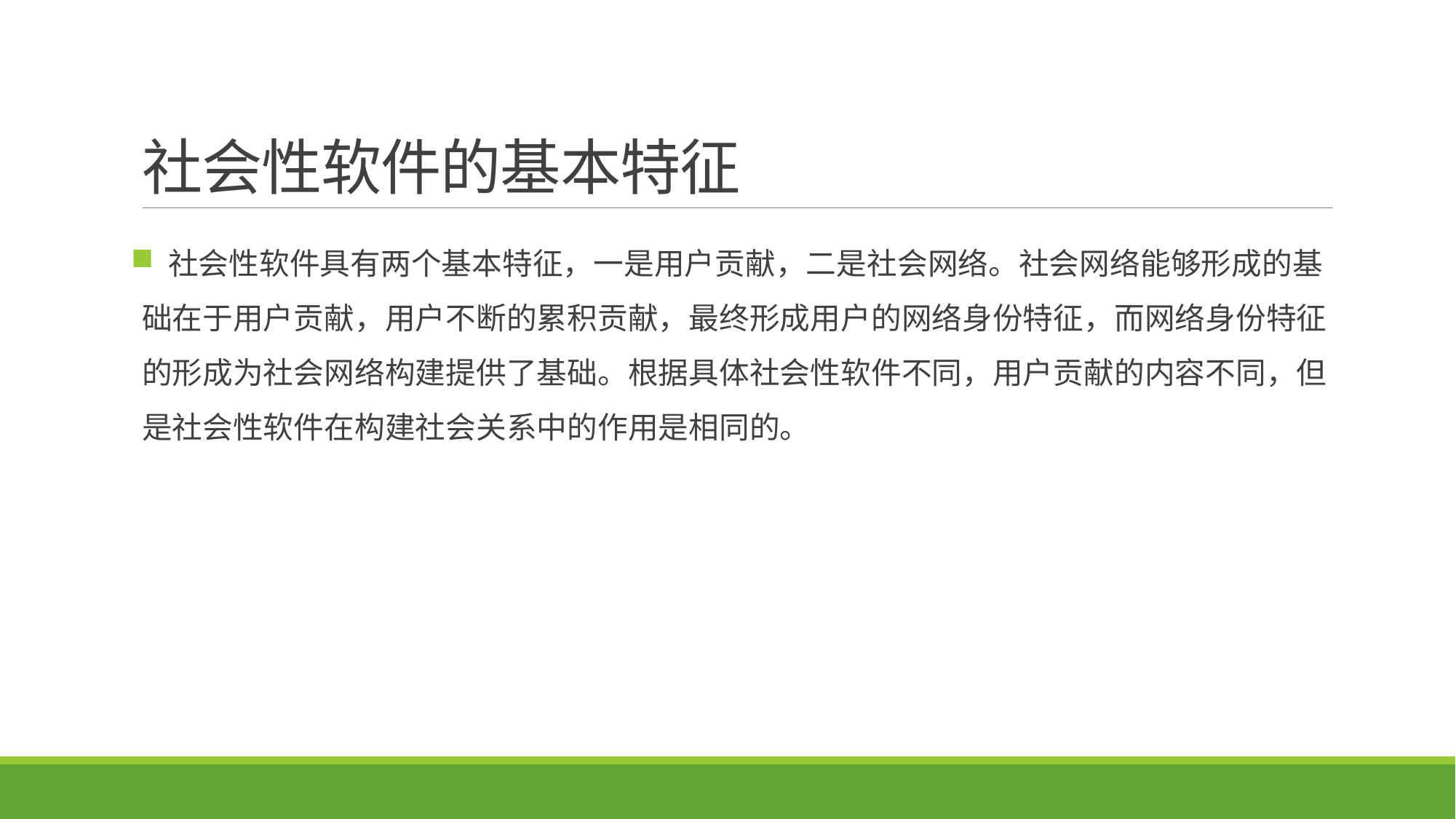

# 社会性软件的基本特征
 社会性软件具有两个基本特征，一是用户贡献，二是社会网络。社会网络能够形成的基础在于用户贡献，用户不断的累积贡献，最终形成用户的网络身份特征，而网络身份特征的形成为社会网络构建提供了基础。根据具体社会性软件不同，用户贡献的内容不同，但是社会性软件在构建社会关系中的作用是相同的。